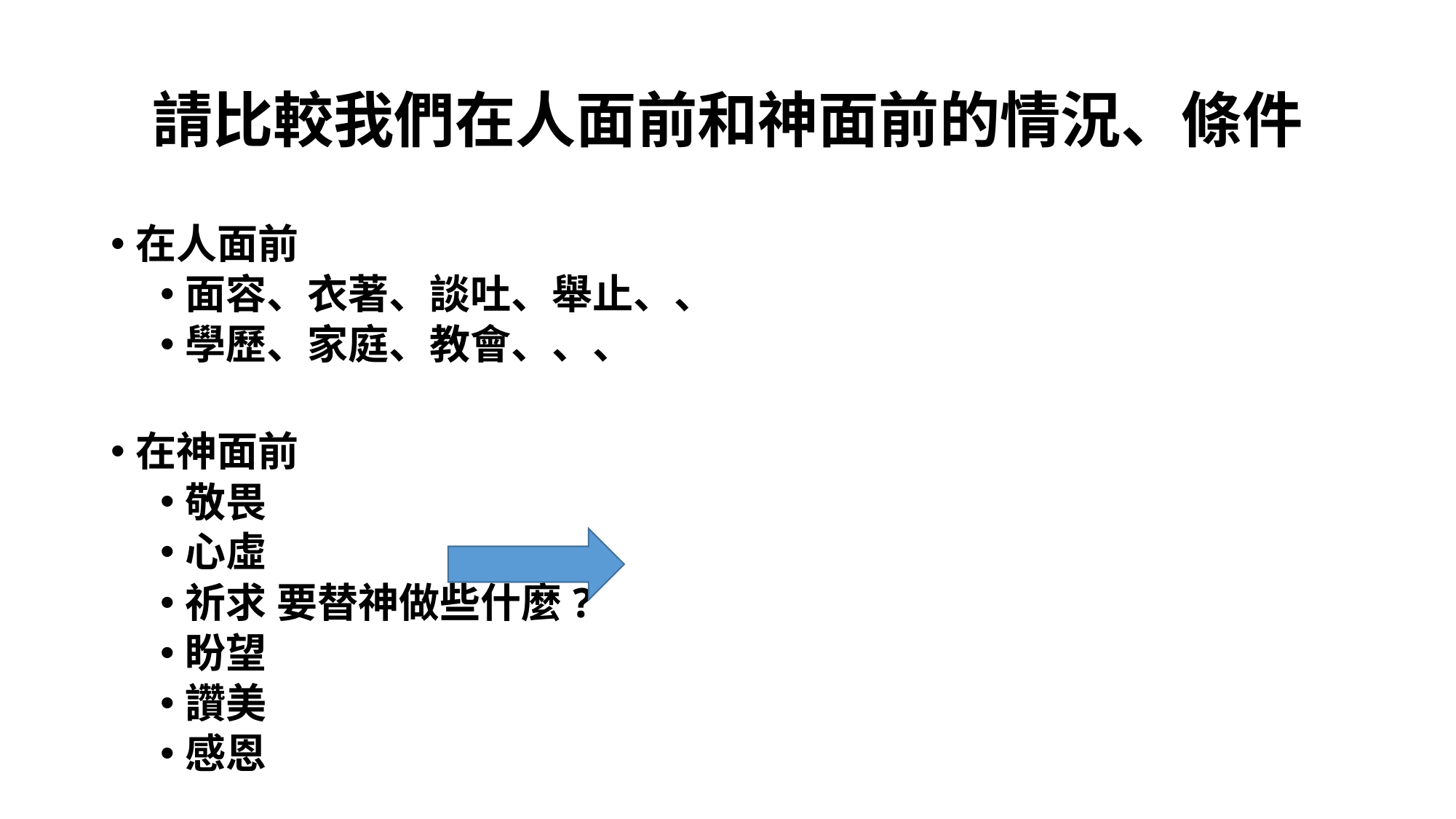

# 請比較我們在人面前和神面前的情況、條件
在人面前
面容、衣著、談吐、舉止、、
學歷、家庭、教會、、、

在神面前
敬畏
心虛
祈求				要替神做些什麼?
盼望
讚美
感恩